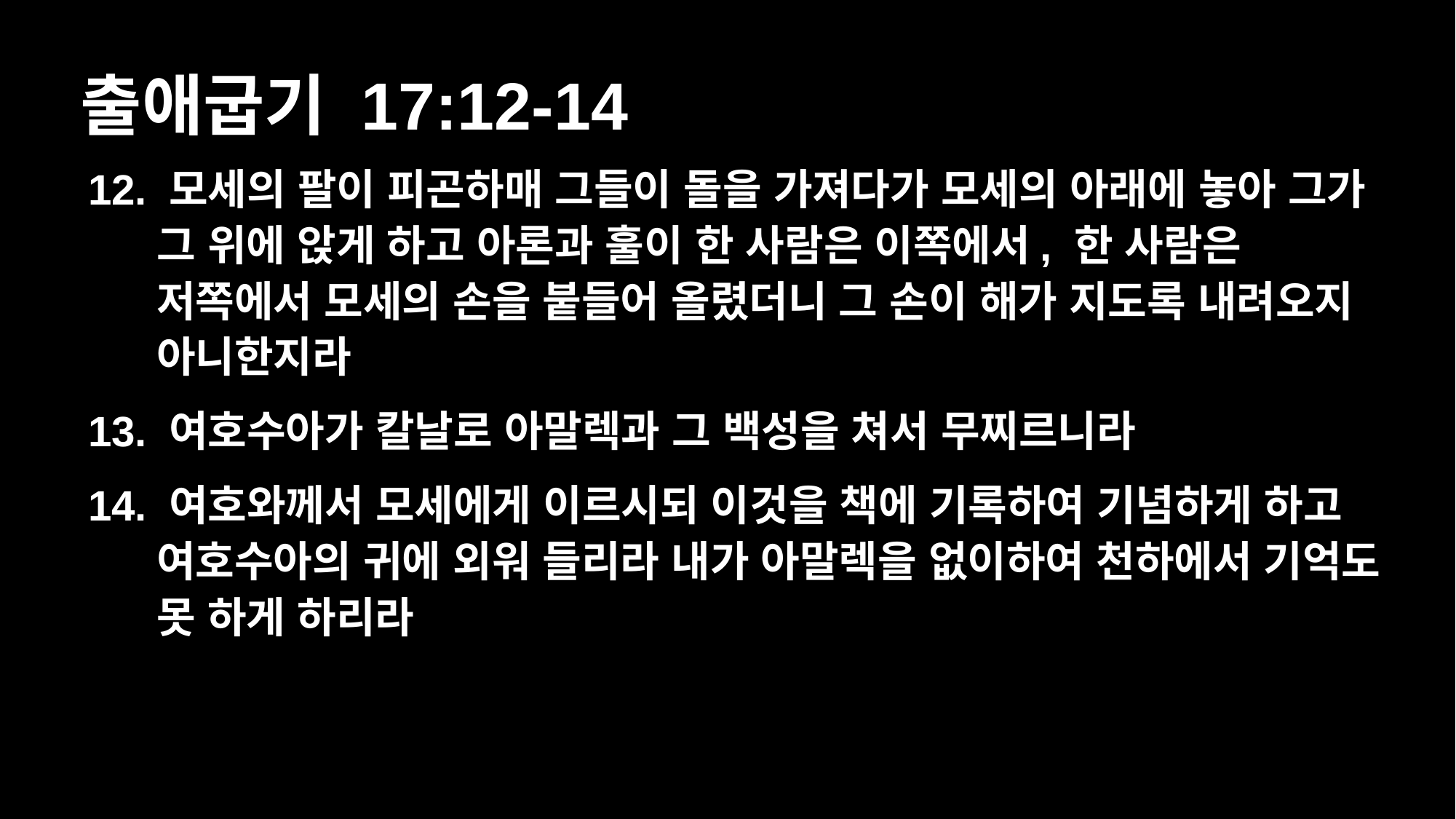

# 출애굽기 17:12-14
12. 모세의 팔이 피곤하매 그들이 돌을 가져다가 모세의 아래에 놓아 그가 그 위에 앉게 하고 아론과 훌이 한 사람은 이쪽에서, 한 사람은 저쪽에서 모세의 손을 붙들어 올렸더니 그 손이 해가 지도록 내려오지 아니한지라
13. 여호수아가 칼날로 아말렉과 그 백성을 쳐서 무찌르니라
14. 여호와께서 모세에게 이르시되 이것을 책에 기록하여 기념하게 하고 여호수아의 귀에 외워 들리라 내가 아말렉을 없이하여 천하에서 기억도 못 하게 하리라